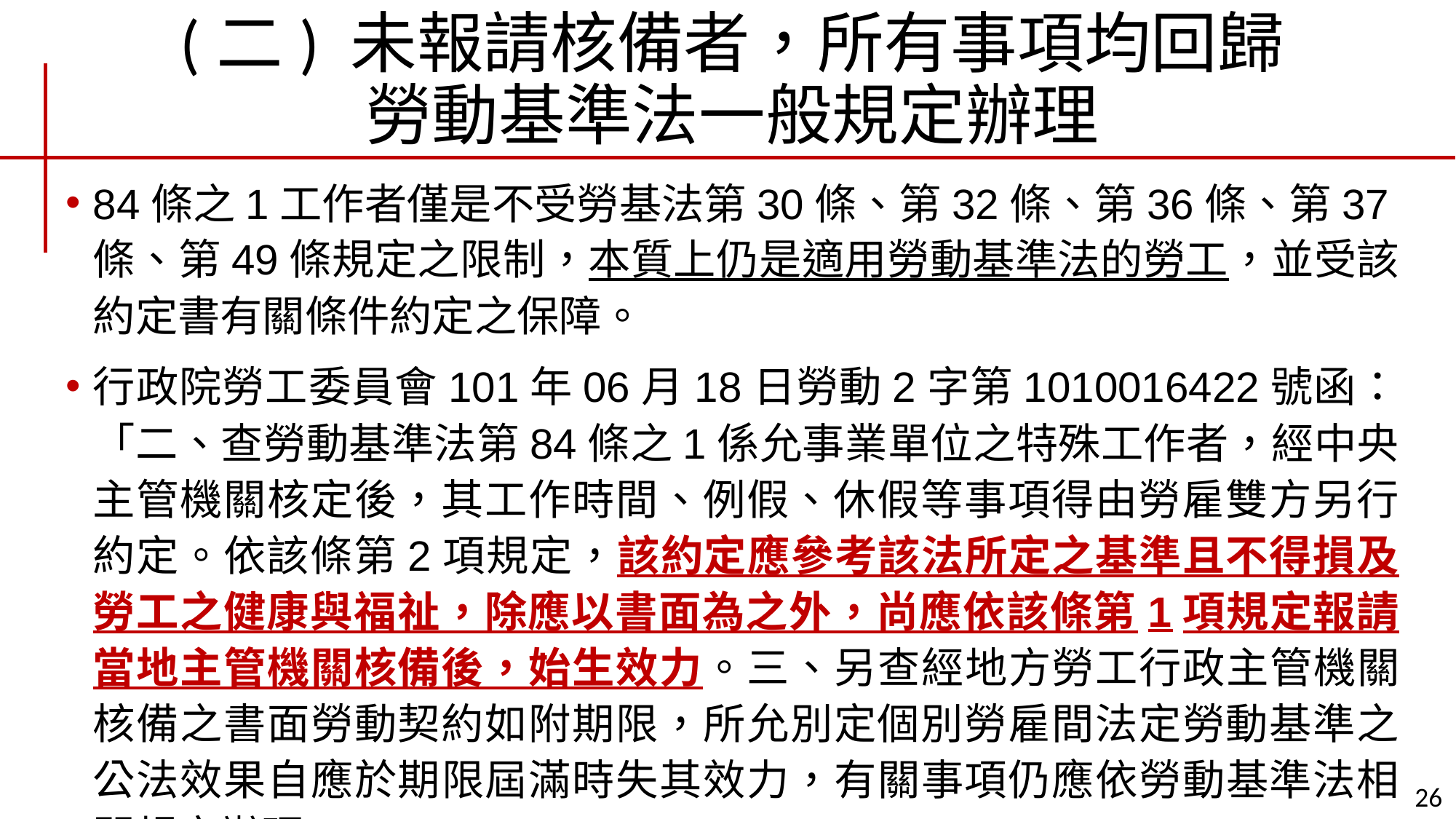

# (二) 未報請核備者，所有事項均回歸 勞動基準法一般規定辦理
84條之1工作者僅是不受勞基法第30條、第32條、第36條、第37條、第49條規定之限制，本質上仍是適用勞動基準法的勞工，並受該約定書有關條件約定之保障。
行政院勞工委員會101年06月18日勞動2字第1010016422號函：「二、查勞動基準法第84條之1係允事業單位之特殊工作者，經中央主管機關核定後，其工作時間、例假、休假等事項得由勞雇雙方另行約定。依該條第2項規定，該約定應參考該法所定之基準且不得損及勞工之健康與福祉，除應以書面為之外，尚應依該條第1項規定報請當地主管機關核備後，始生效力。三、另查經地方勞工行政主管機關核備之書面勞動契約如附期限，所允別定個別勞雇間法定勞動基準之公法效果自應於期限屆滿時失其效力，有關事項仍應依勞動基準法相關規定辦理。」
26